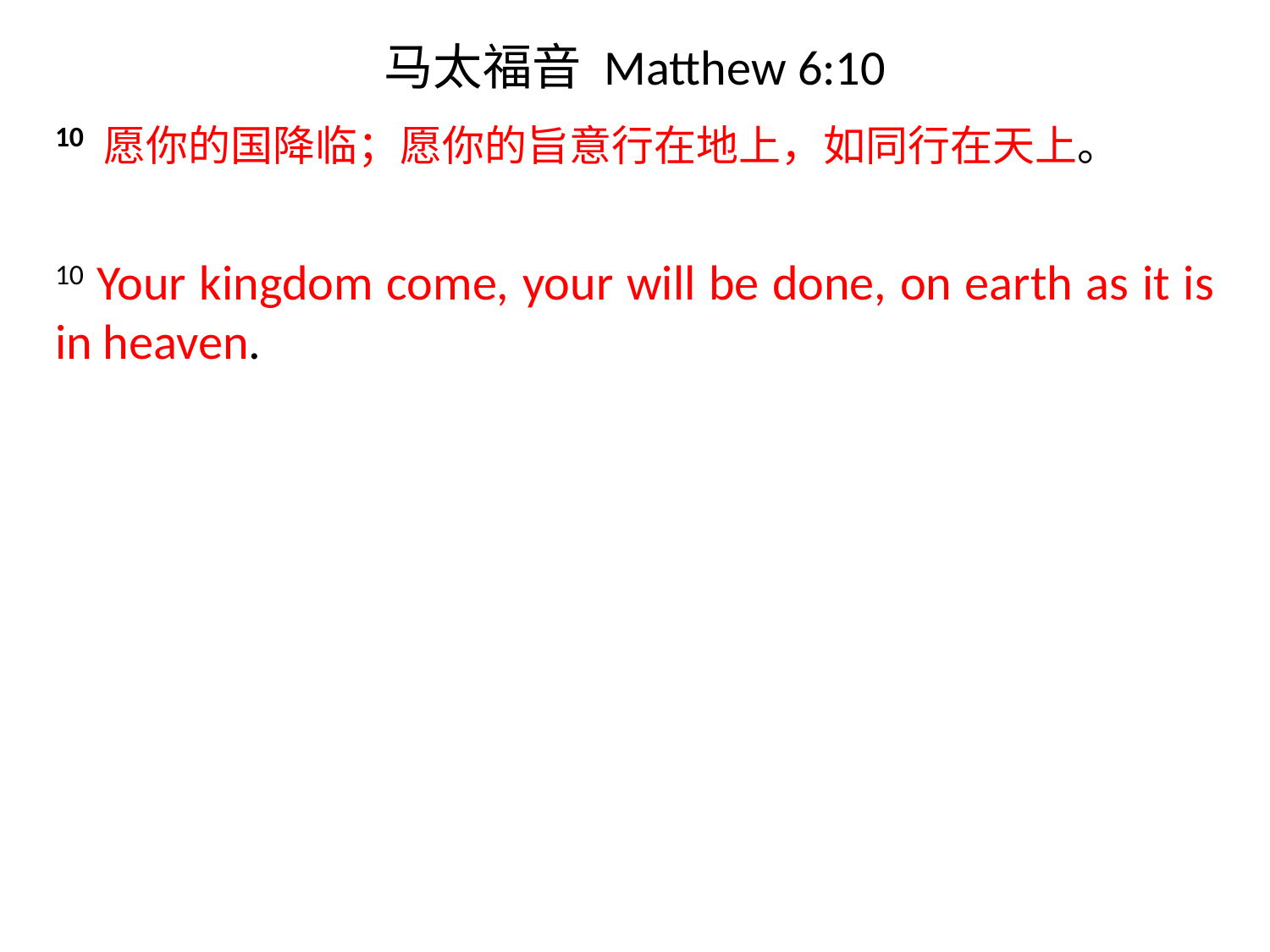

# 马太福音 Matthew 6:10
10 愿你的国降临；愿你的旨意行在地上，如同行在天上。

10 Your kingdom come, your will be done, on earth as it is in heaven.